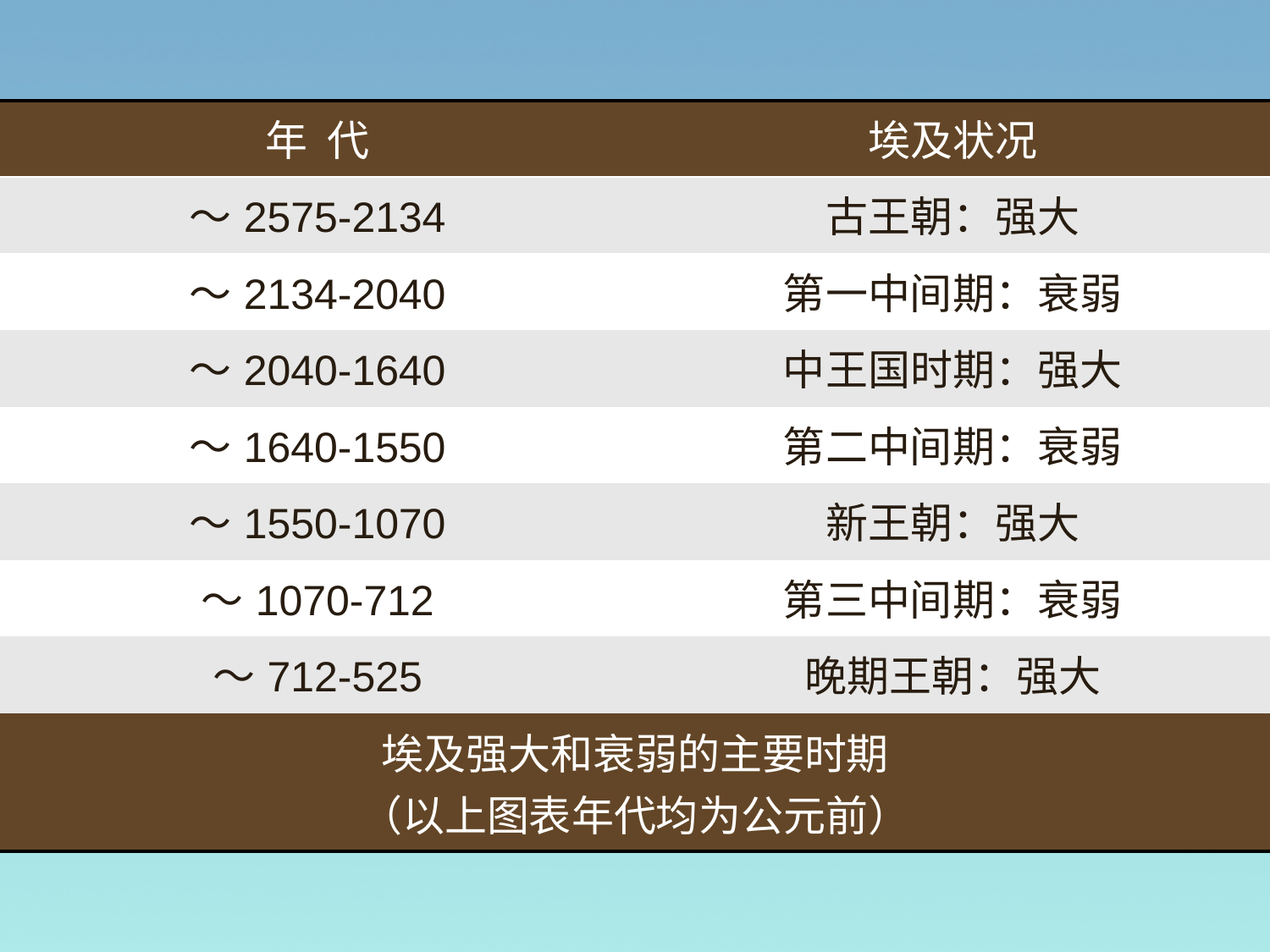

| 年 代 | 埃及状况 |
| --- | --- |
| ～2575-2134 | 古王朝：强大 |
| ～2134-2040 | 第一中间期：衰弱 |
| ～2040-1640 | 中王国时期：强大 |
| ～1640-1550 | 第二中间期：衰弱 |
| ～1550-1070 | 新王朝：强大 |
| ～1070-712 | 第三中间期：衰弱 |
| ～712-525 | 晚期王朝：强大 |
| 埃及强大和衰弱的主要时期 （以上图表年代均为公元前） |  |